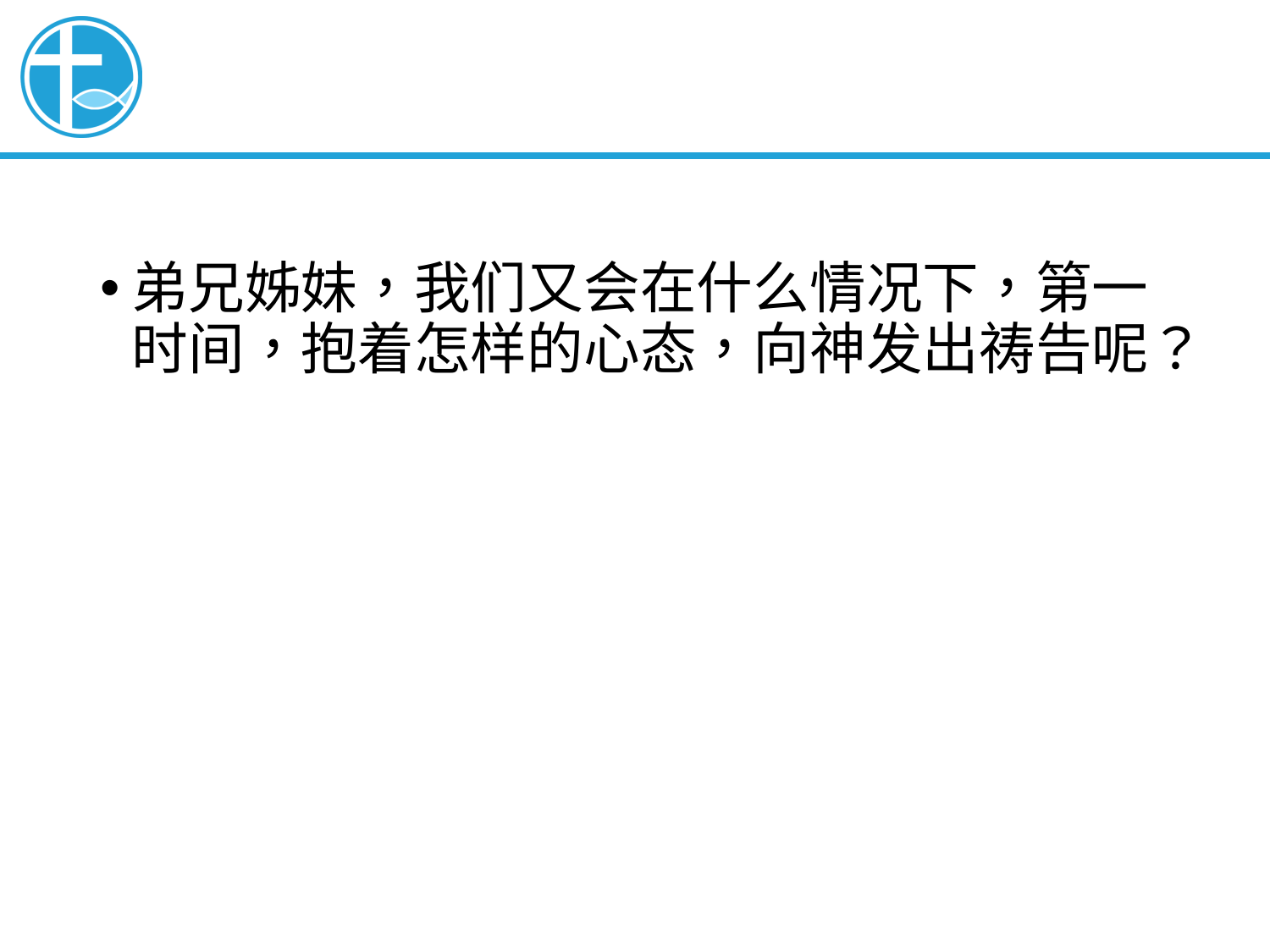

#
弟兄姊妹，我们又会在什么情况下，第一时间，抱着怎样的心态，向神发出祷告呢？